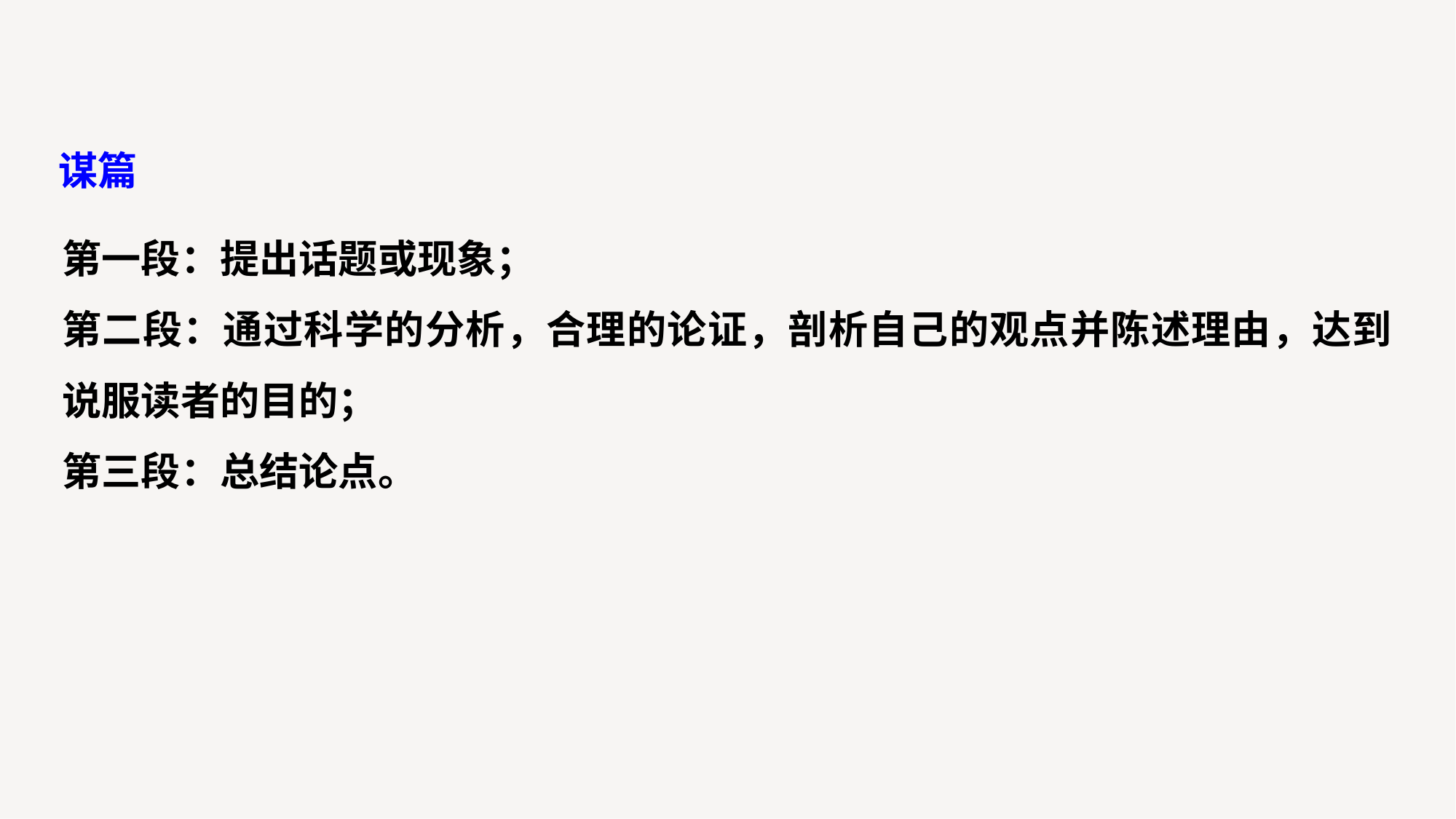

谋篇
第一段：提出话题或现象；
第二段：通过科学的分析，合理的论证，剖析自己的观点并陈述理由，达到说服读者的目的；
第三段：总结论点。